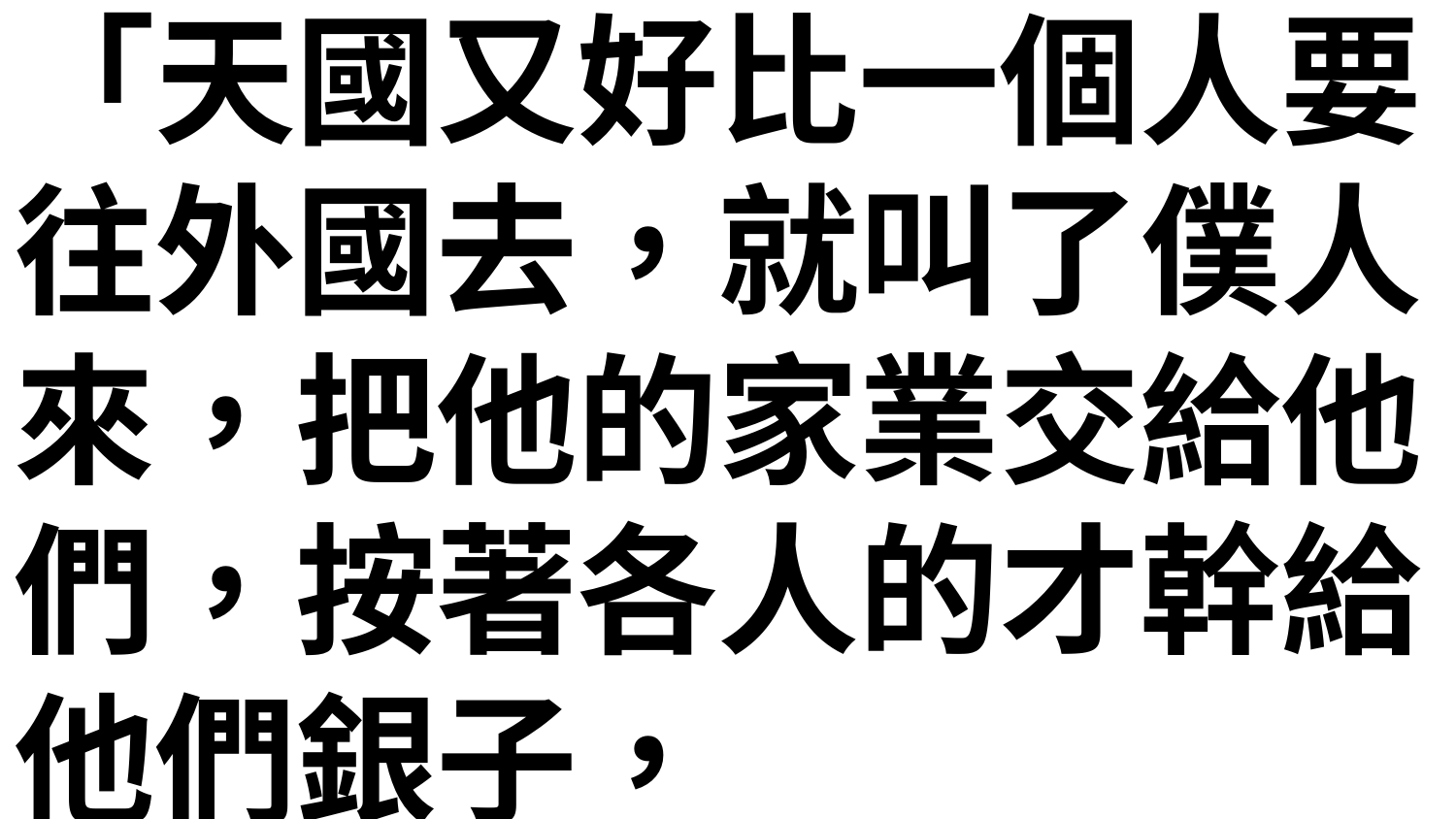

「天國又好比一個人要往外國去，就叫了僕人來，把他的家業交給他們，按著各人的才幹給他們銀子，